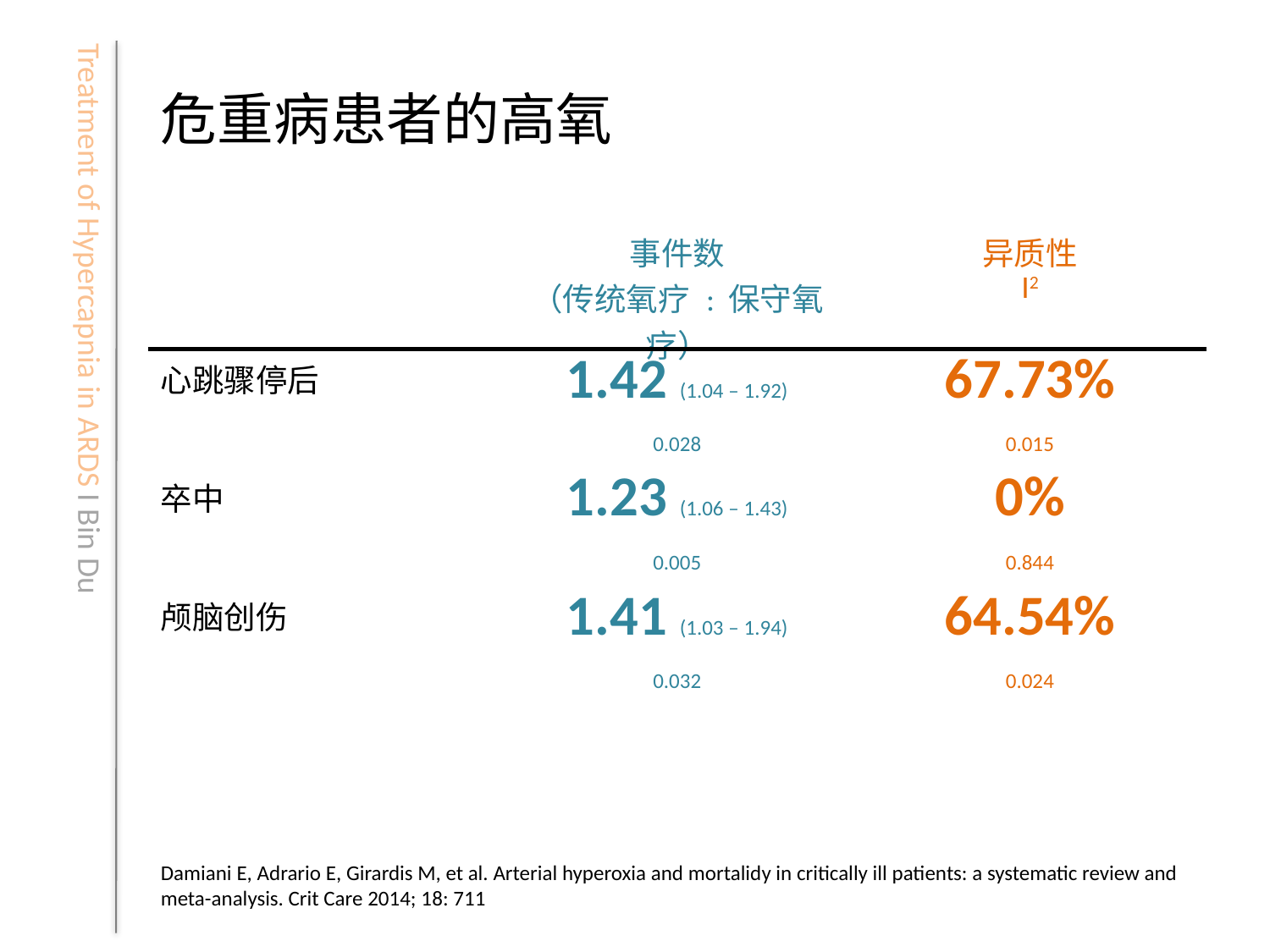

# 危重病患者的高氧
|  | 事件数 （传统氧疗 : 保守氧疗） | 异质性 I2 |
| --- | --- | --- |
| 心跳骤停后 | 1.42 (1.04 – 1.92) | 67.73% |
|  | 0.028 | 0.015 |
| 卒中 | 1.23 (1.06 – 1.43) | 0% |
|  | 0.005 | 0.844 |
| 颅脑创伤 | 1.41 (1.03 – 1.94) | 64.54% |
|  | 0.032 | 0.024 |
Damiani E, Adrario E, Girardis M, et al. Arterial hyperoxia and mortalidy in critically ill patients: a systematic review and meta-analysis. Crit Care 2014; 18: 711